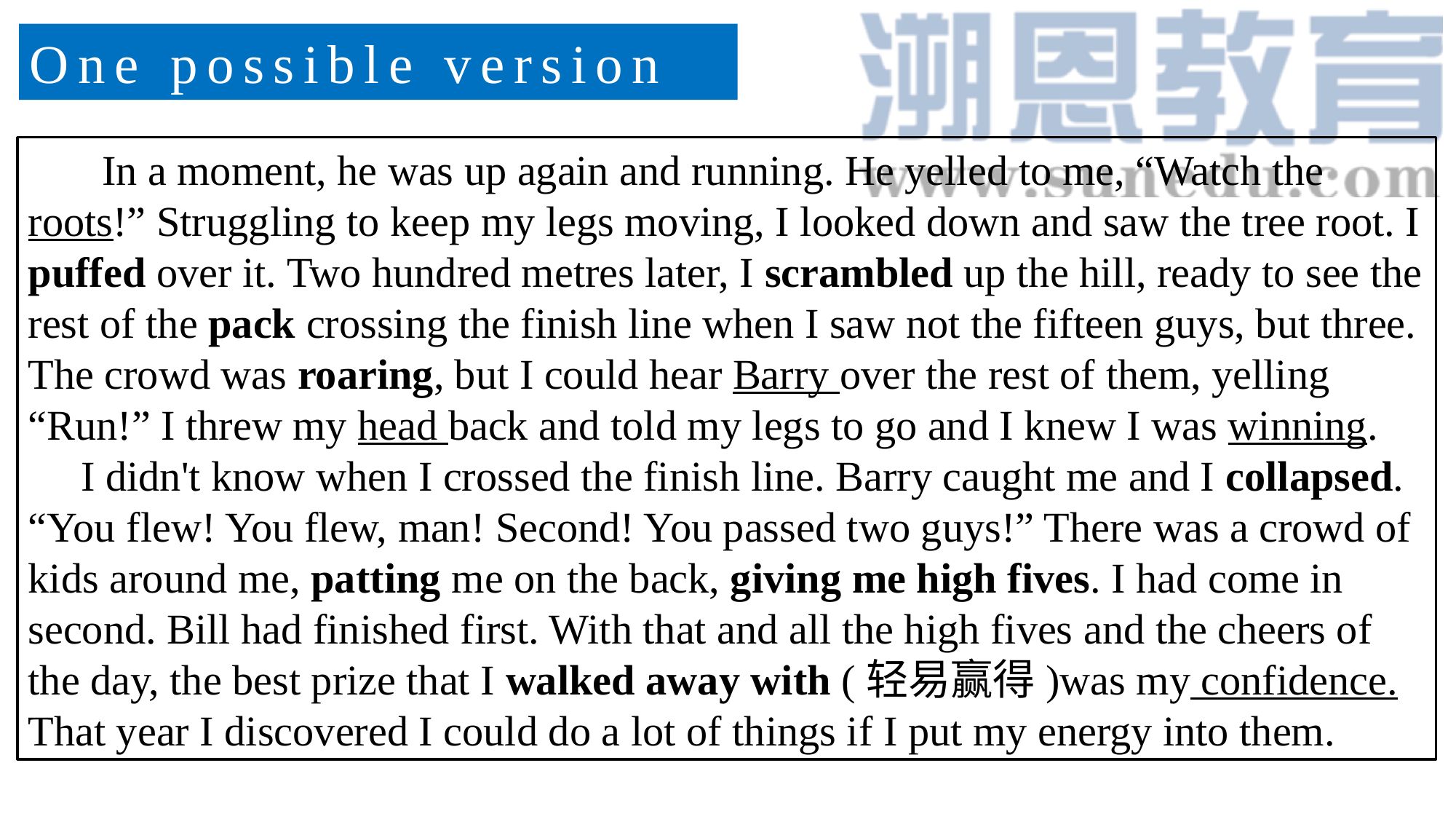

One possible version
       In a moment, he was up again and running. He yelled to me, “Watch the roots!” Struggling to keep my legs moving, I looked down and saw the tree root. I puffed over it. Two hundred metres later, I scrambled up the hill, ready to see the rest of the pack crossing the finish line when I saw not the fifteen guys, but three. The crowd was roaring, but I could hear Barry over the rest of them, yelling “Run!” I threw my head back and told my legs to go and I knew I was winning.
     I didn't know when I crossed the finish line. Barry caught me and I collapsed. “You flew! You flew, man! Second! You passed two guys!” There was a crowd of kids around me, patting me on the back, giving me high fives. I had come in second. Bill had finished first. With that and all the high fives and the cheers of the day, the best prize that I walked away with (轻易赢得)was my confidence. That year I discovered I could do a lot of things if I put my energy into them.